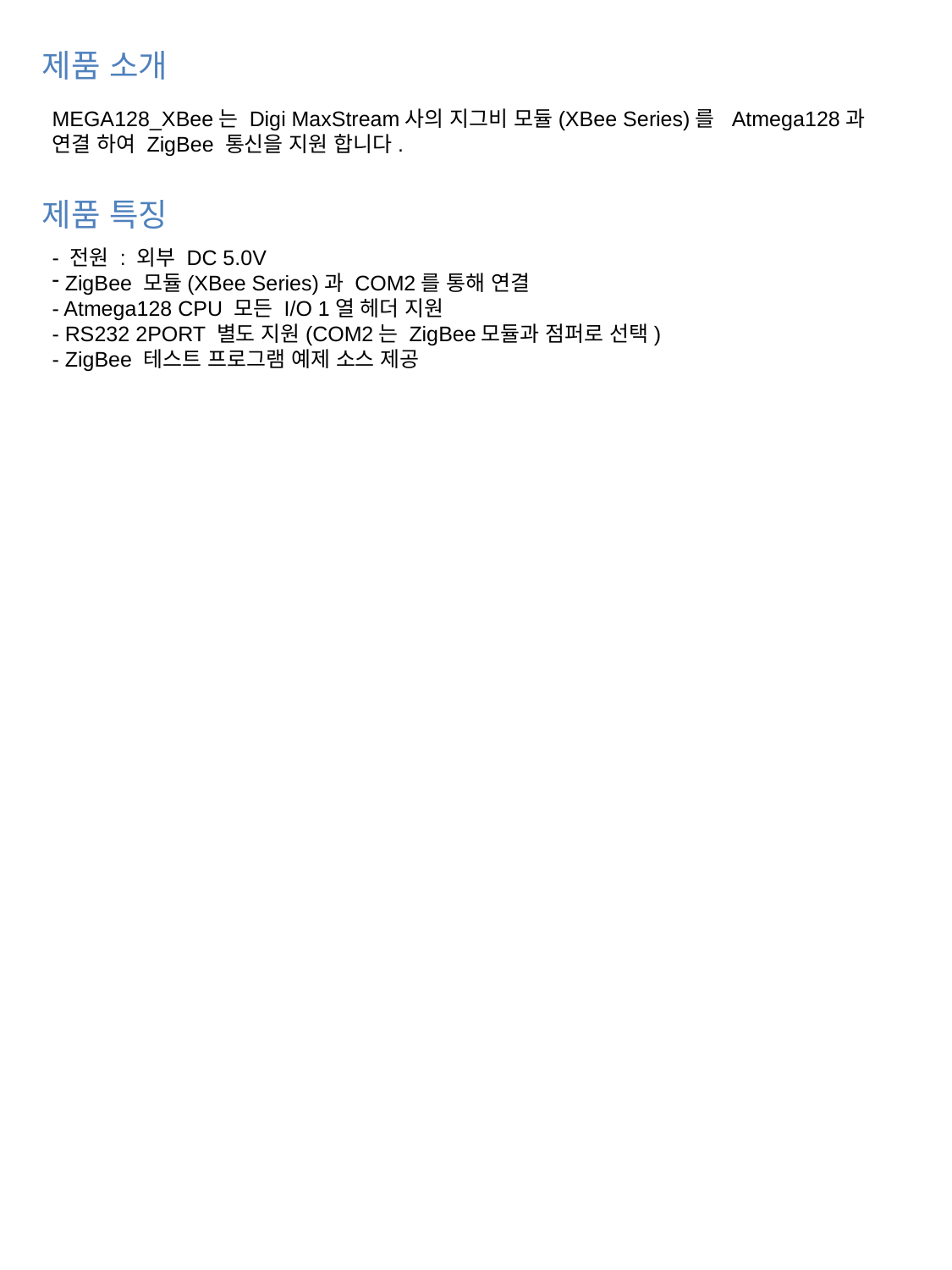

제품 소개
MEGA128_XBee는 Digi MaxStream사의 지그비 모듈(XBee Series)를  Atmega128과
연결 하여 ZigBee 통신을 지원 합니다.
제품 특징
- 전원 : 외부 DC 5.0V
 ZigBee 모듈(XBee Series)과 COM2를 통해 연결
- Atmega128 CPU 모든 I/O 1열 헤더 지원
- RS232 2PORT 별도 지원(COM2는 ZigBee모듈과 점퍼로 선택)
- ZigBee 테스트 프로그램 예제 소스 제공